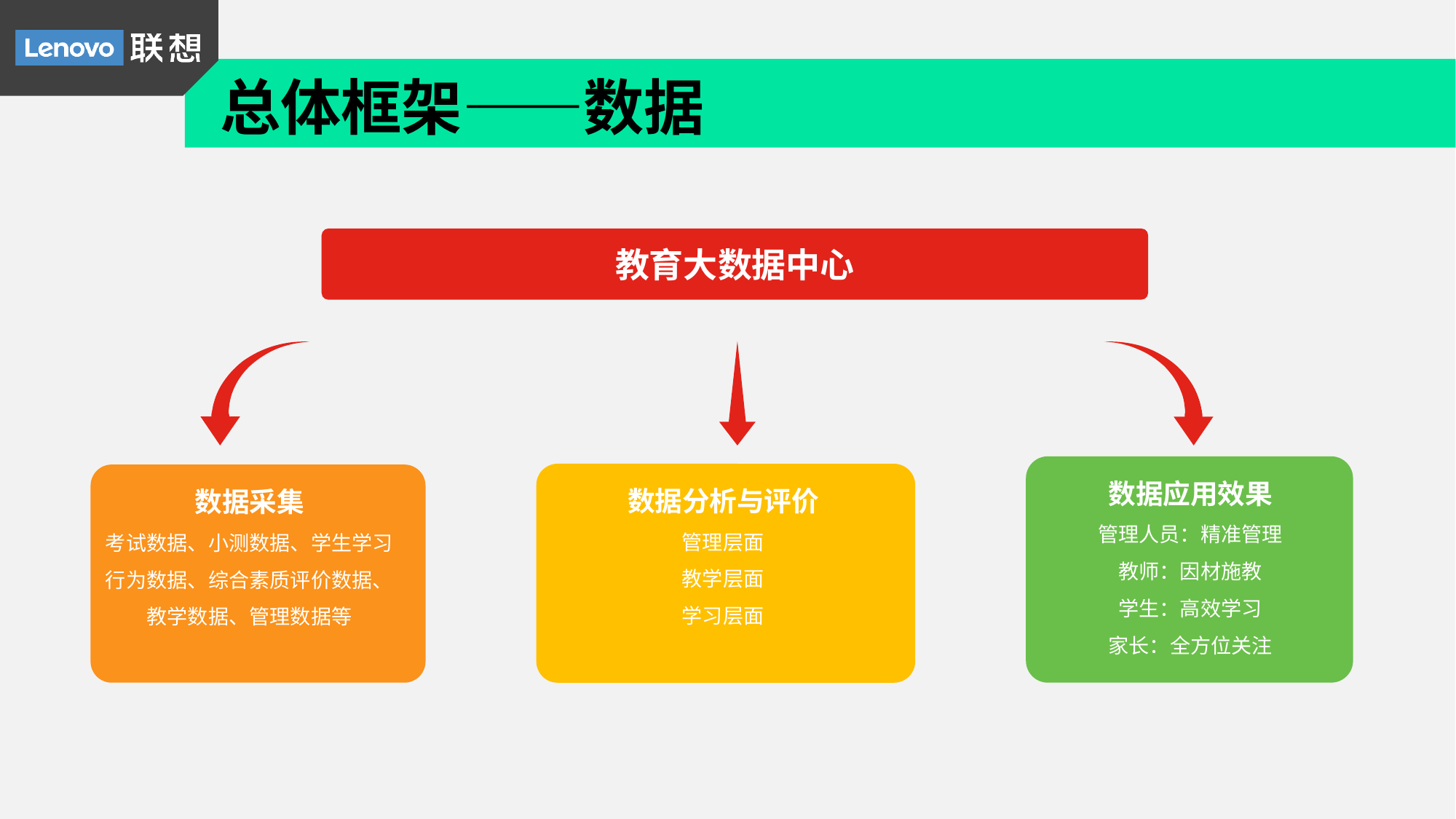

总体框架——数据
教育大数据中心

数据应用效果
管理人员：精准管理
教师：因材施教
学生：高效学习
家长：全方位关注

数据分析与评价
管理层面
教学层面
学习层面
数据采集
考试数据、小测数据、学生学习行为数据、综合素质评价数据、教学数据、管理数据等